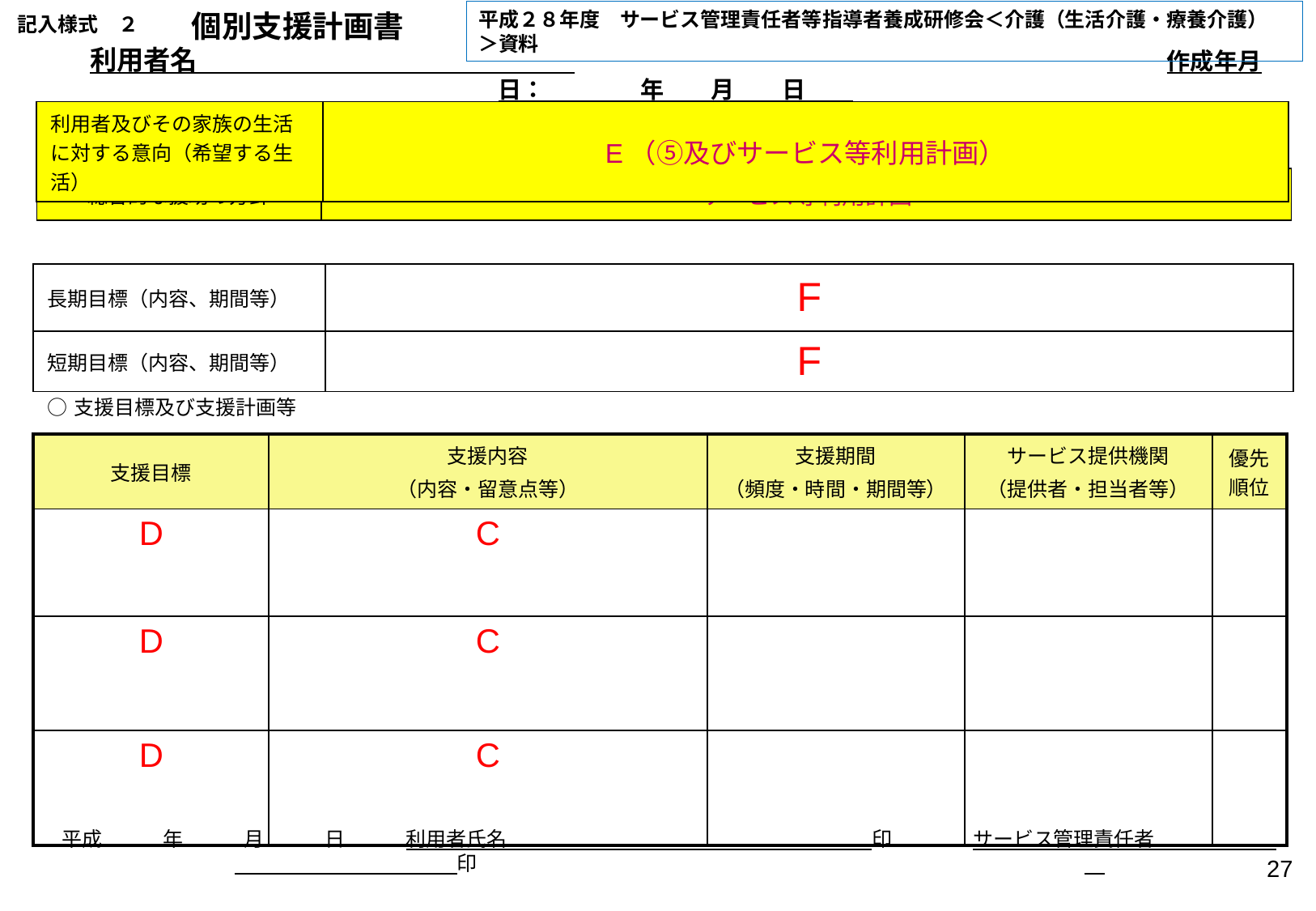

平成２８年度　サービス管理責任者等指導者養成研修会＜介護（生活介護・療養介護） ＞資料
記入様式　２
個別支援計画書
利用者名　　　　　　　　　　　　　　　　　　　　　　　　　　　　　　　　　　　　作成年月日：　　　　年　　月　　日
| 利用者及びその家族の生活に対する意向（希望する生活） | E（⑤及びサービス等利用計画） |
| --- | --- |
| 総合的な援助の方針 | サービス等利用計画 |
| --- | --- |
| 長期目標（内容、期間等） | F |
| --- | --- |
| 短期目標（内容、期間等） | F |
| ○支援目標及び支援計画等 |  |  |  |  |
| --- | --- | --- | --- | --- |
| 支援目標 | 支援内容 （内容・留意点等） | 支援期間 （頻度・時間・期間等） | サービス提供機関 （提供者・担当者等） | 優先順位 |
| D | C |  |  |  |
| D | C |  |  |  |
| D | C |  |  |  |
平成　　　年　　　月　　　日　　　利用者氏名　　　　　　　　　　　　　　　　　　印　　　　サービス管理責任者　　　　　　　　　　　　　　　　　印
27